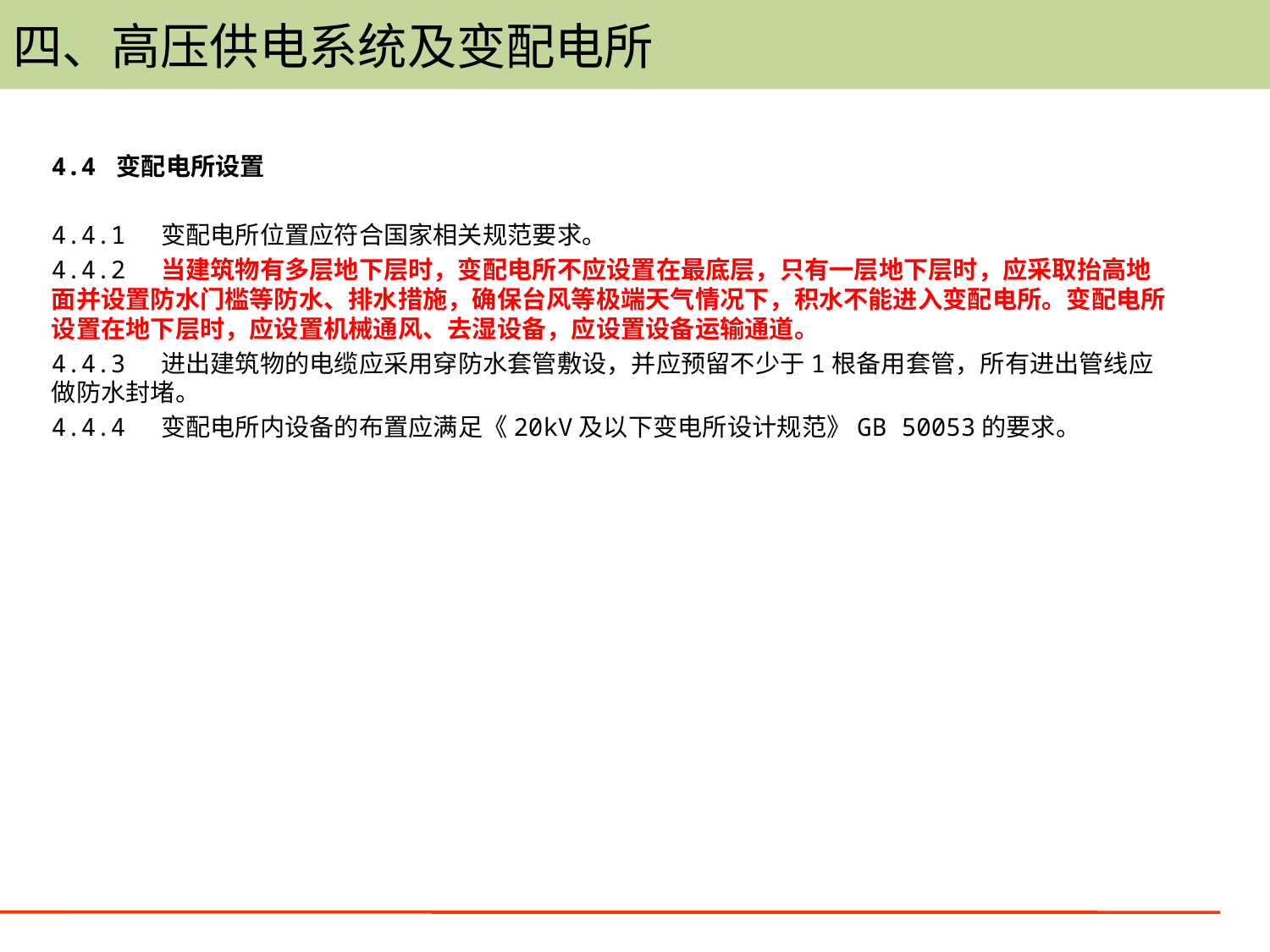

# 四、高压供电系统及变配电所
4.4 变配电所设置

4.4.1  变配电所位置应符合国家相关规范要求。
4.4.2  当建筑物有多层地下层时，变配电所不应设置在最底层，只有一层地下层时，应采取抬高地面并设置防水门槛等防水、排水措施，确保台风等极端天气情况下，积水不能进入变配电所。变配电所设置在地下层时，应设置机械通风、去湿设备，应设置设备运输通道。
4.4.3  进出建筑物的电缆应采用穿防水套管敷设，并应预留不少于1根备用套管，所有进出管线应做防水封堵。
4.4.4  变配电所内设备的布置应满足《20kV及以下变电所设计规范》GB 50053的要求。